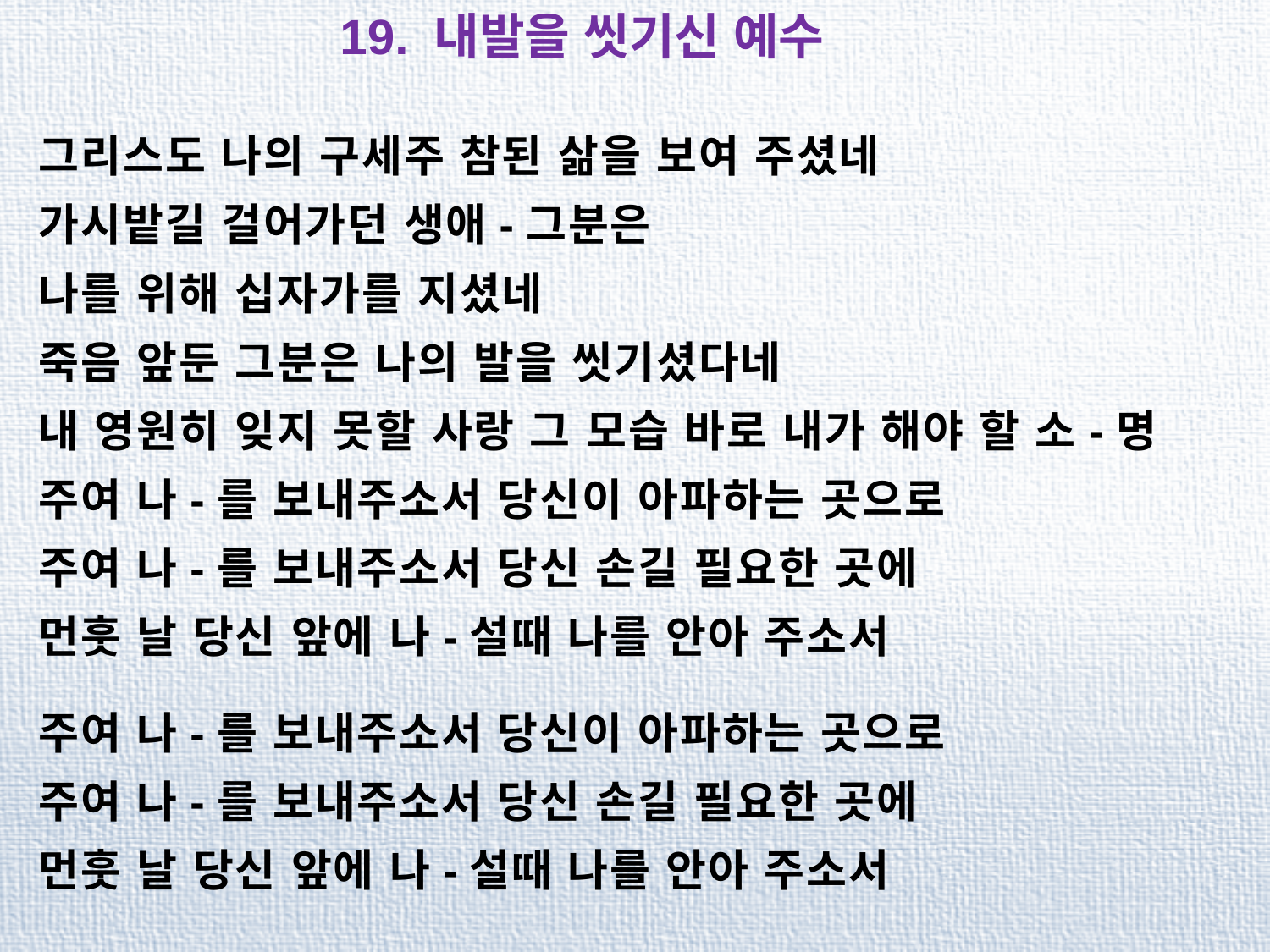

19. 내발을 씻기신 예수
그리스도 나의 구세주 참된 삶을 보여 주셨네
가시밭길 걸어가던 생애-그분은
나를 위해 십자가를 지셨네
죽음 앞둔 그분은 나의 발을 씻기셨다네
내 영원히 잊지 못할 사랑 그 모습 바로 내가 해야 할 소-명
주여 나-를 보내주소서 당신이 아파하는 곳으로
주여 나-를 보내주소서 당신 손길 필요한 곳에
먼훗 날 당신 앞에 나-설때 나를 안아 주소서

주여 나-를 보내주소서 당신이 아파하는 곳으로
주여 나-를 보내주소서 당신 손길 필요한 곳에
먼훗 날 당신 앞에 나-설때 나를 안아 주소서